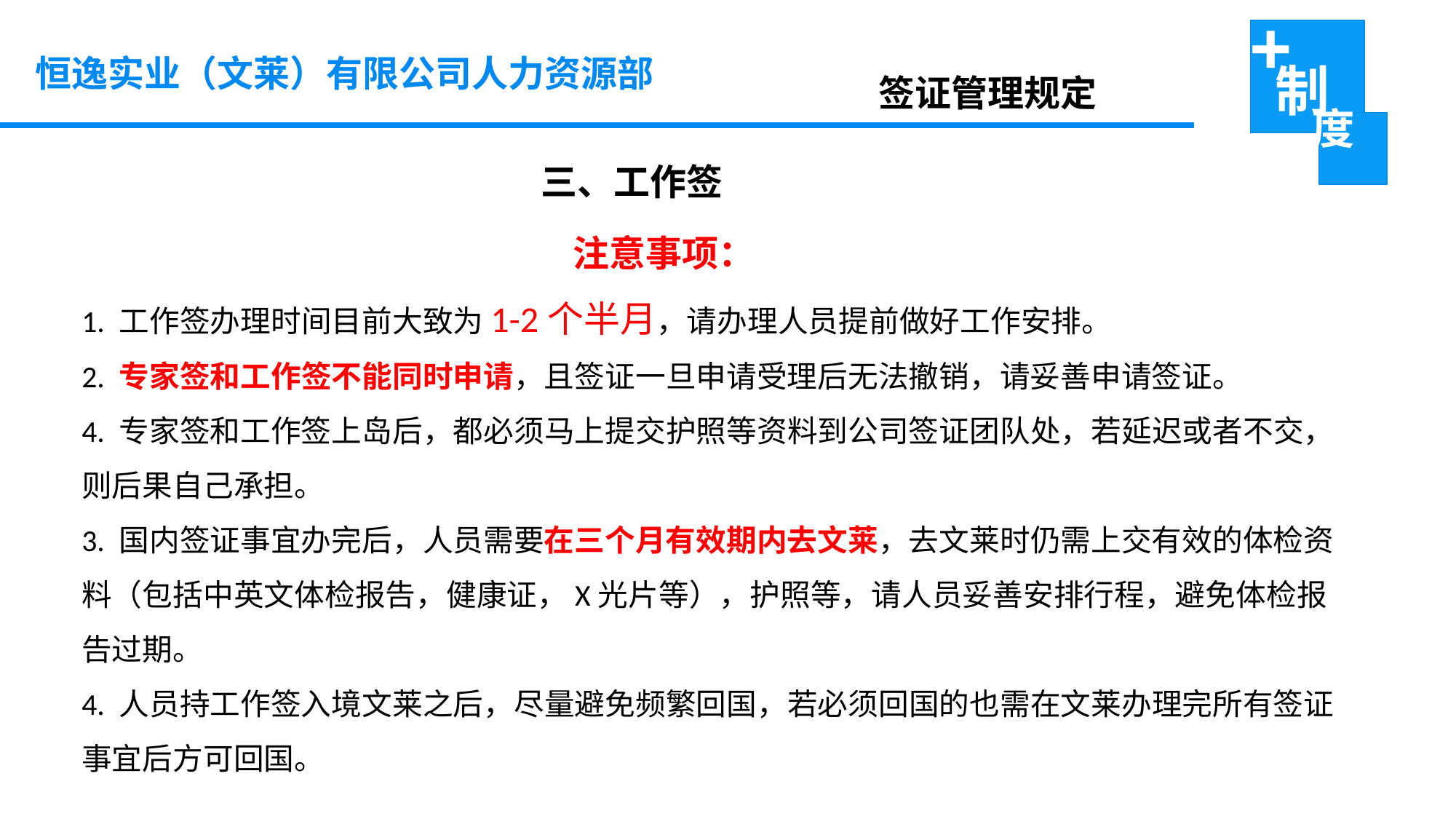

恒逸实业（文莱）有限公司人力资源部
签证管理规定
 三、工作签
                                                           注意事项：
1. 工作签办理时间目前大致为1-2个半月，请办理人员提前做好工作安排。
2. 专家签和工作签不能同时申请，且签证一旦申请受理后无法撤销，请妥善申请签证。
4. 专家签和工作签上岛后，都必须马上提交护照等资料到公司签证团队处，若延迟或者不交，则后果自己承担。
3. 国内签证事宜办完后，人员需要在三个月有效期内去文莱，去文莱时仍需上交有效的体检资料（包括中英文体检报告，健康证，X光片等），护照等，请人员妥善安排行程，避免体检报告过期。
4. 人员持工作签入境文莱之后，尽量避免频繁回国，若必须回国的也需在文莱办理完所有签证事宜后方可回国。